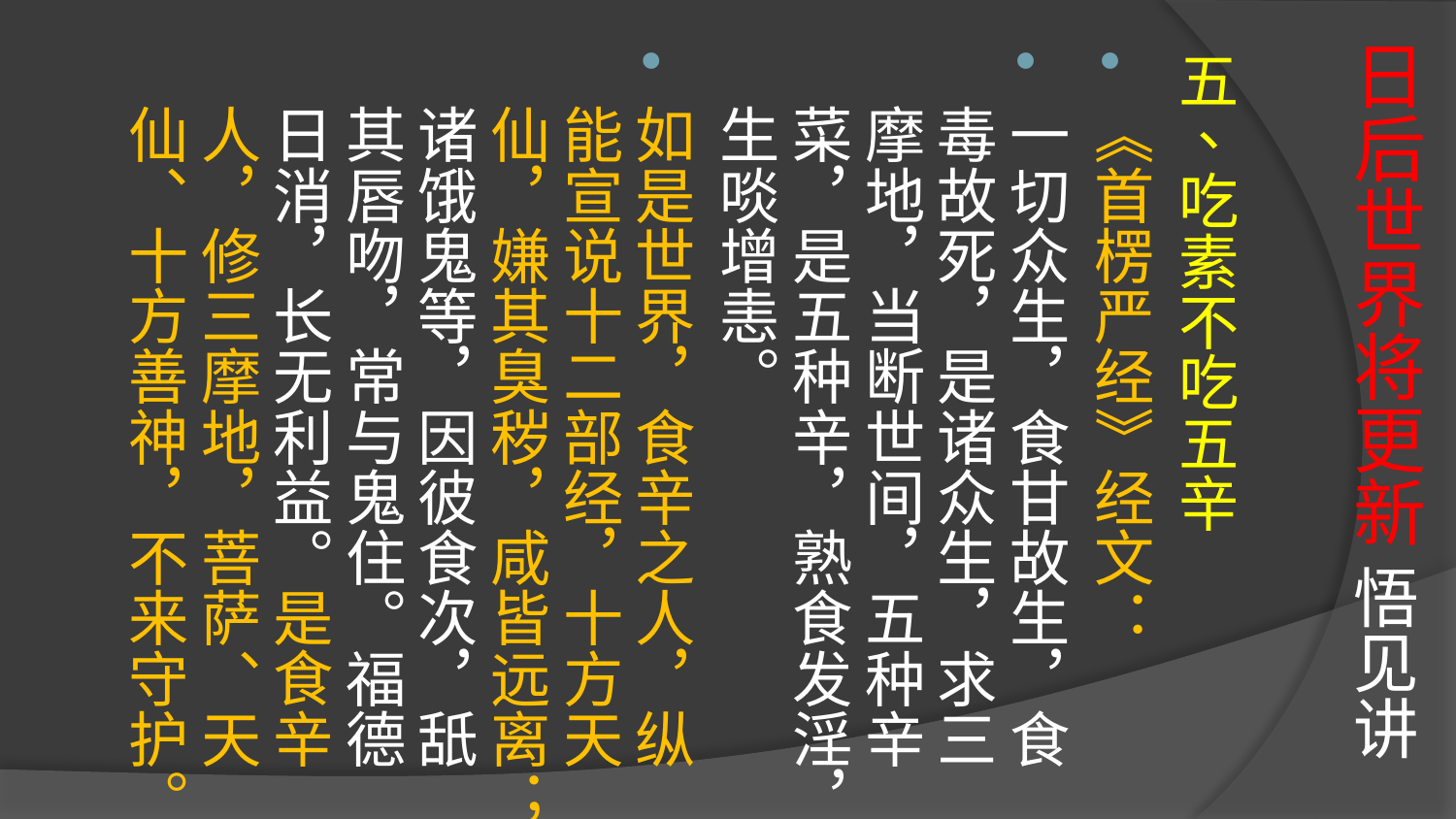

# 日后世界将更新 悟见讲
五、吃素不吃五辛
《首楞严经》经文：
一切众生，食甘故生，食毒故死，是诸众生，求三摩地，当断世间，五种辛菜，是五种辛，熟食发淫，生啖增恚。
如是世界，食辛之人，纵能宣说十二部经，十方天仙，嫌其臭秽，咸皆远离；诸饿鬼等，因彼食次，舐其唇吻，常与鬼住。福德日消，长无利益。是食辛人，修三摩地，菩萨、天仙、十方善神，不来守护。